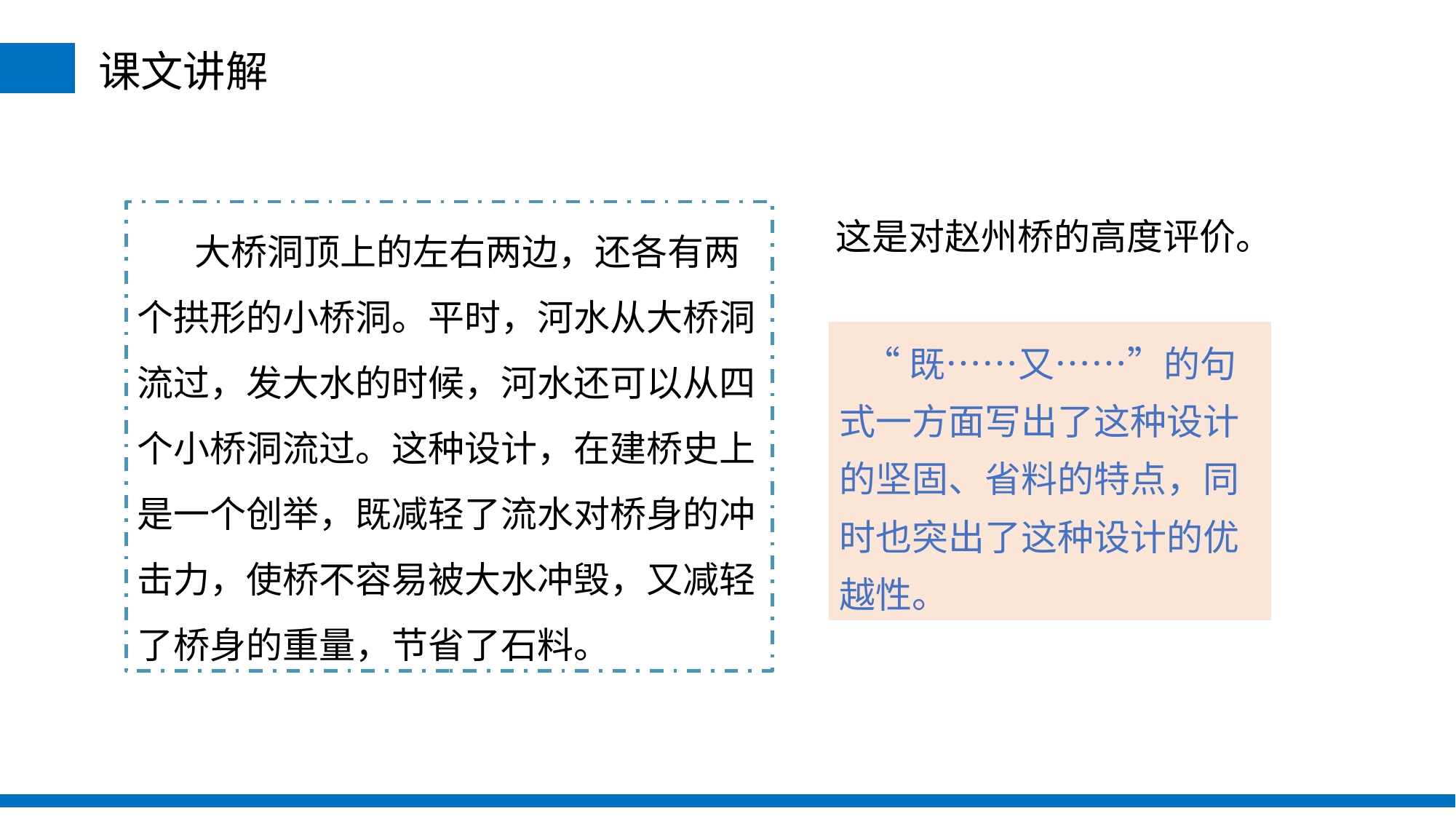

课文讲解
      大桥洞顶上的左右两边，还各有两个拱形的小桥洞。平时，河水从大桥洞流过，发大水的时候，河水还可以从四个小桥洞流过。这种设计，在建桥史上是一个创举，既减轻了流水对桥身的冲击力，使桥不容易被大水冲毁，又减轻了桥身的重量，节省了石料。
这是对赵州桥的高度评价。
   “既……又……”的句式一方面写出了这种设计的坚固、省料的特点，同时也突出了这种设计的优越性。